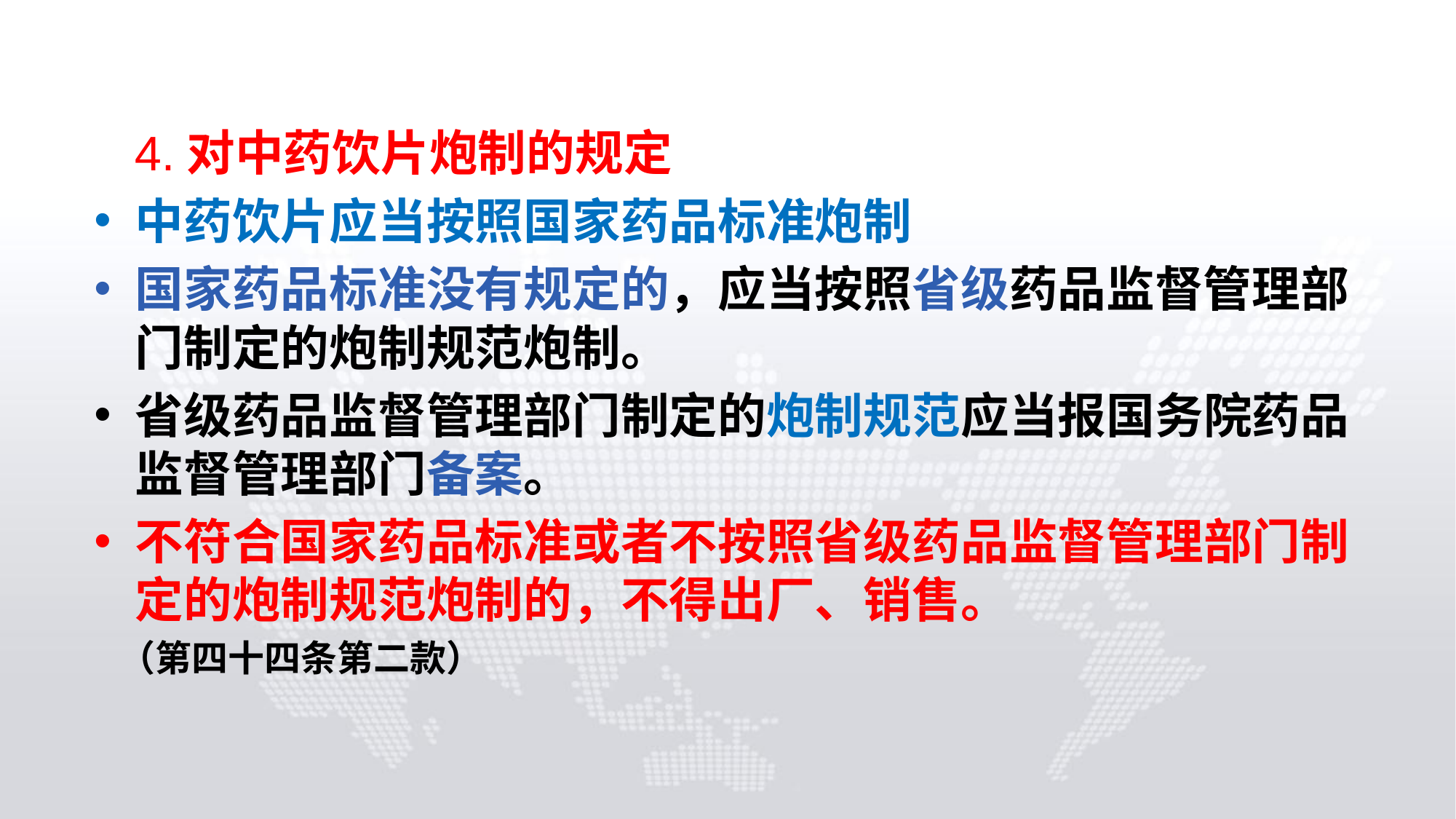

4.对中药饮片炮制的规定
中药饮片应当按照国家药品标准炮制
国家药品标准没有规定的，应当按照省级药品监督管理部门制定的炮制规范炮制。
省级药品监督管理部门制定的炮制规范应当报国务院药品监督管理部门备案。
不符合国家药品标准或者不按照省级药品监督管理部门制定的炮制规范炮制的，不得出厂、销售。
  （第四十四条第二款）